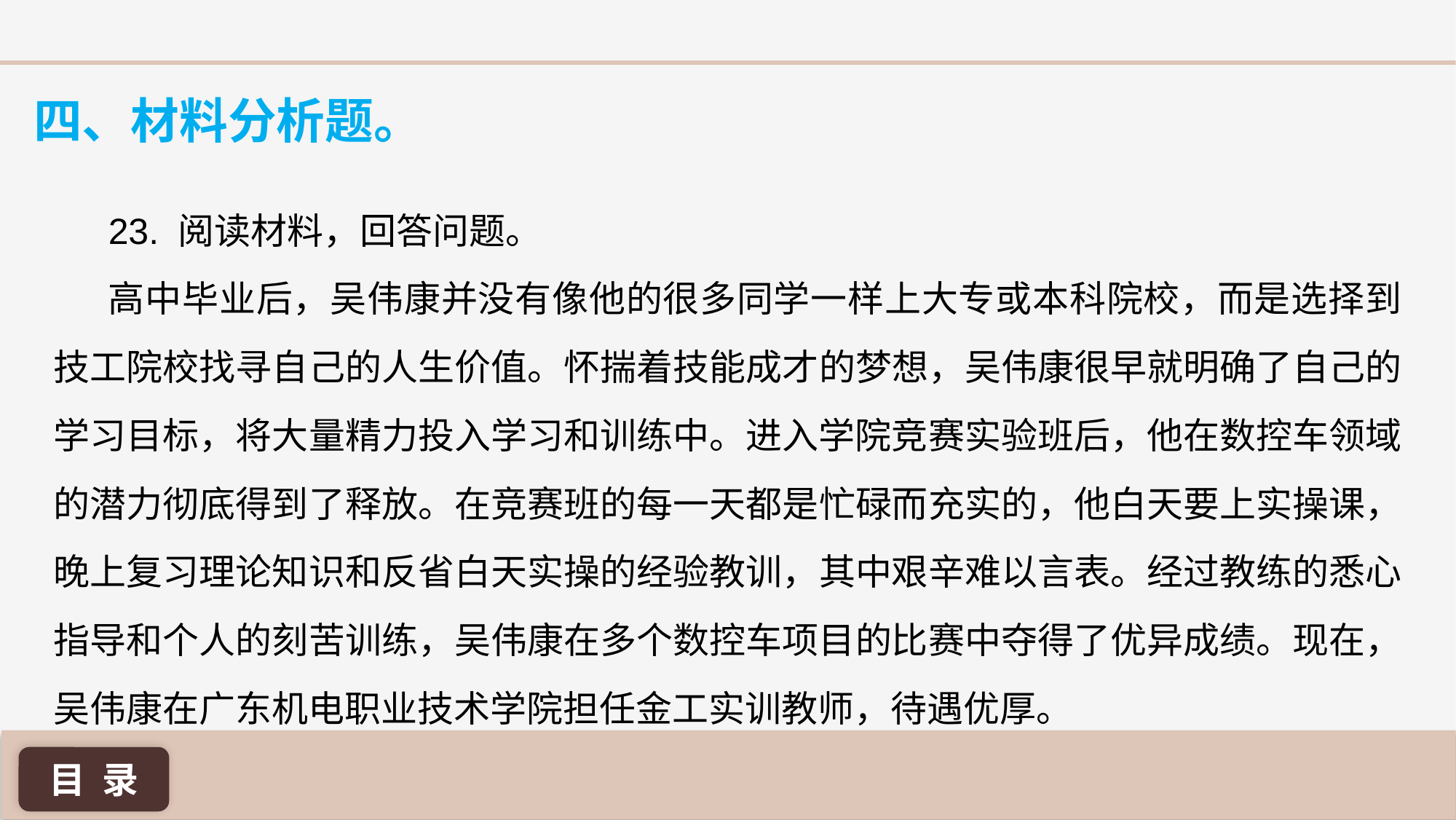

四、材料分析题。
23. 阅读材料，回答问题。
高中毕业后，吴伟康并没有像他的很多同学一样上大专或本科院校，而是选择到技工院校找寻自己的人生价值。怀揣着技能成才的梦想，吴伟康很早就明确了自己的学习目标，将大量精力投入学习和训练中。进入学院竞赛实验班后，他在数控车领域的潜力彻底得到了释放。在竞赛班的每一天都是忙碌而充实的，他白天要上实操课，晚上复习理论知识和反省白天实操的经验教训，其中艰辛难以言表。经过教练的悉心指导和个人的刻苦训练，吴伟康在多个数控车项目的比赛中夺得了优异成绩。现在，吴伟康在广东机电职业技术学院担任金工实训教师，待遇优厚。